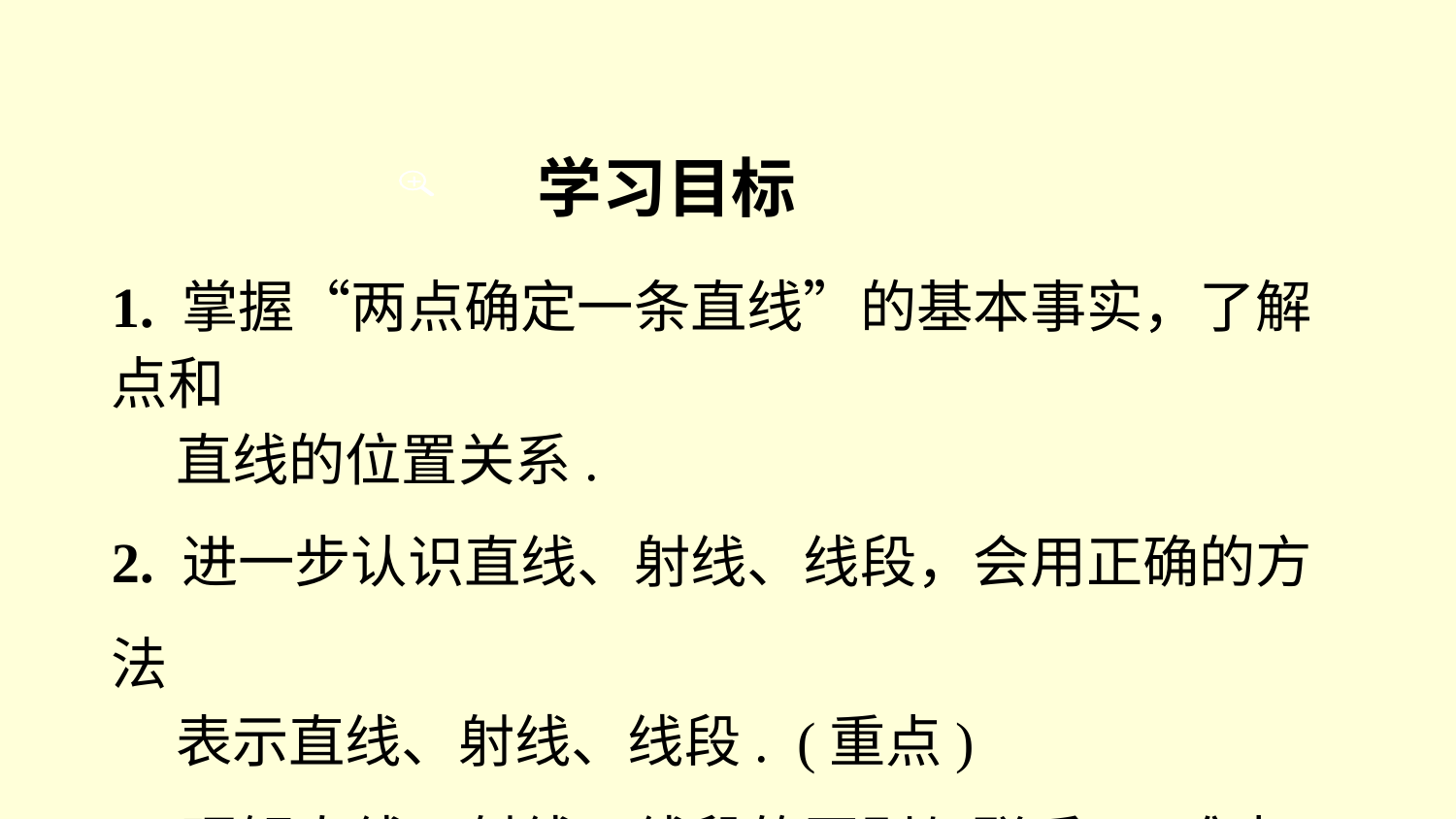

学习目标

1. 掌握“两点确定一条直线”的基本事实，了解点和
    直线的位置关系.
2. 进一步认识直线、射线、线段，会用正确的方法
    表示直线、射线、线段.  (重点)
3. 理解直线、射线、线段的区别与联系.  (难点)